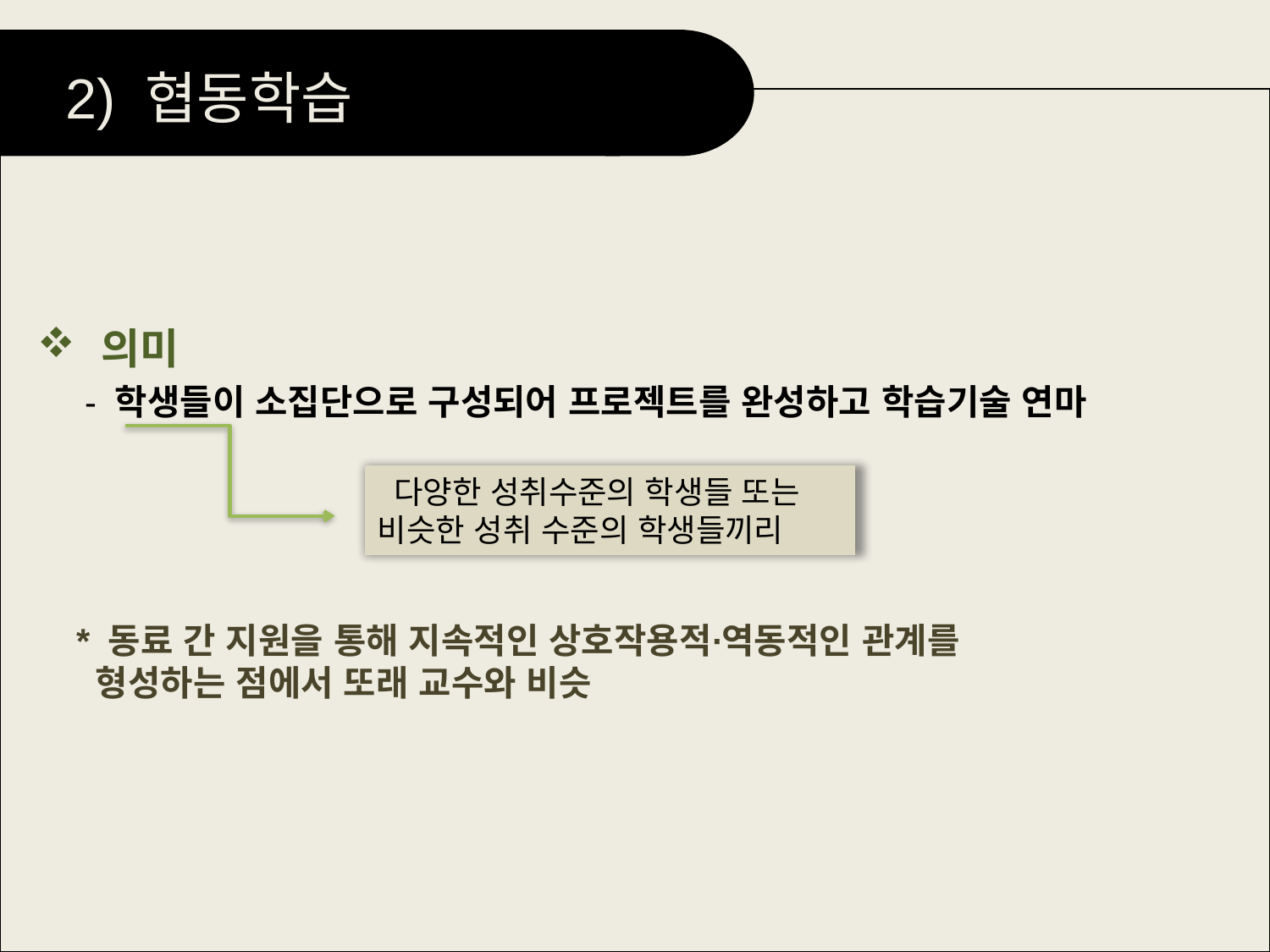

2) 협동학습

의미
    - 학생들이 소집단으로 구성되어 프로젝트를 완성하고 학습기술 연마

    * 동료 간 지원을 통해 지속적인 상호작용적∙역동적인 관계를
     형성하는 점에서 또래 교수와 비슷

 다양한 성취수준의 학생들 또는 비슷한 성취 수준의 학생들끼리